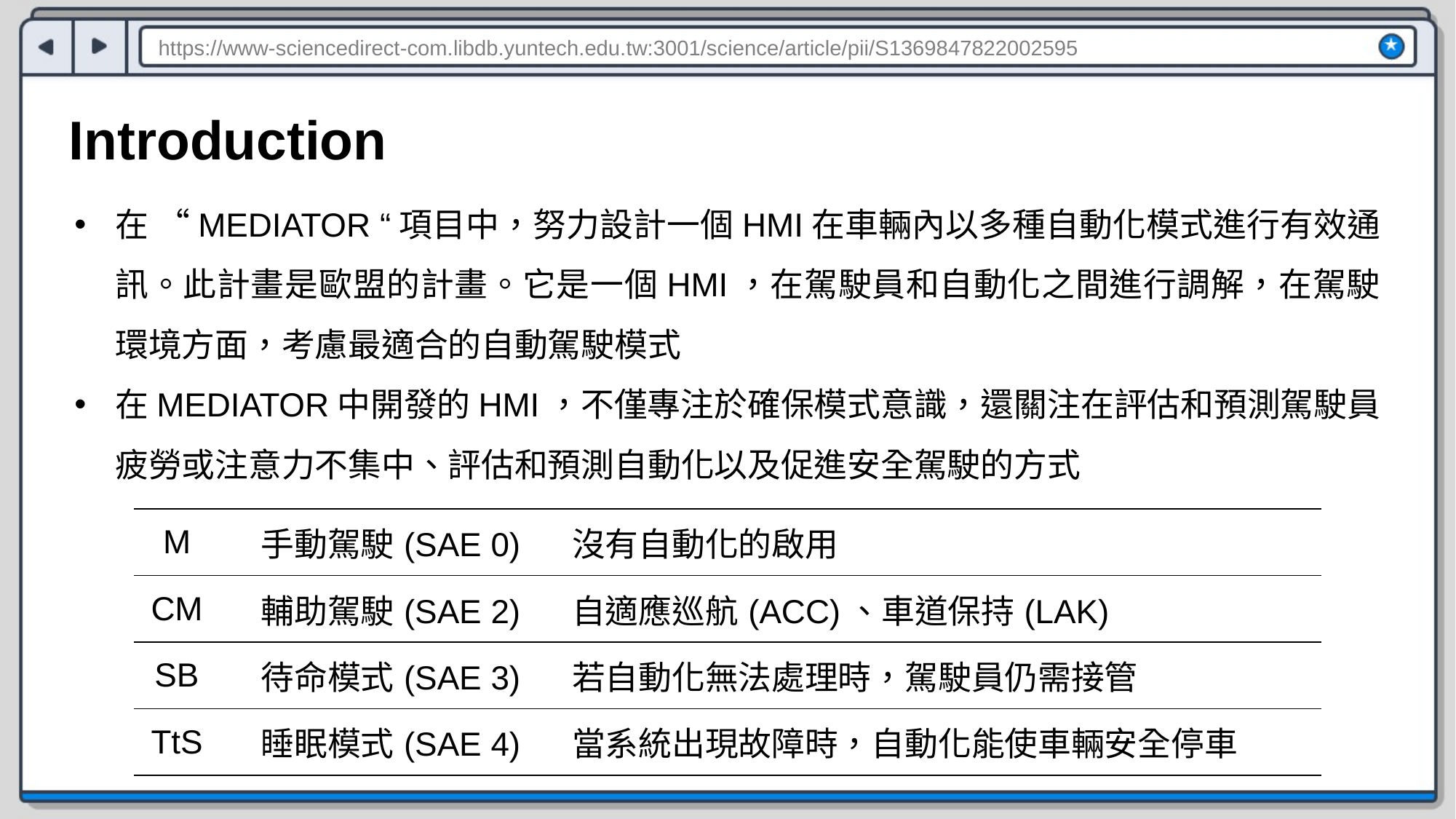

https://www-sciencedirect-com.libdb.yuntech.edu.tw:3001/science/article/pii/S1369847822002595
Introduction
在 “MEDIATOR “項目中，努力設計一個HMI在車輛內以多種自動化模式進行有效通訊。此計畫是歐盟的計畫。它是一個HMI，在駕駛員和自動化之間進行調解，在駕駛環境方面，考慮最適合的自動駕駛模式
在MEDIATOR中開發的HMI，不僅專注於確保模式意識，還關注在評估和預測駕駛員疲勞或注意力不集中、評估和預測自動化以及促進安全駕駛的方式
| M | 手動駕駛(SAE 0) | 沒有自動化的啟用 |
| --- | --- | --- |
| CM | 輔助駕駛(SAE 2) | 自適應巡航(ACC)、車道保持(LAK) |
| SB | 待命模式(SAE 3) | 若自動化無法處理時，駕駛員仍需接管 |
| TtS | 睡眠模式(SAE 4) | 當系統出現故障時，自動化能使車輛安全停車 |